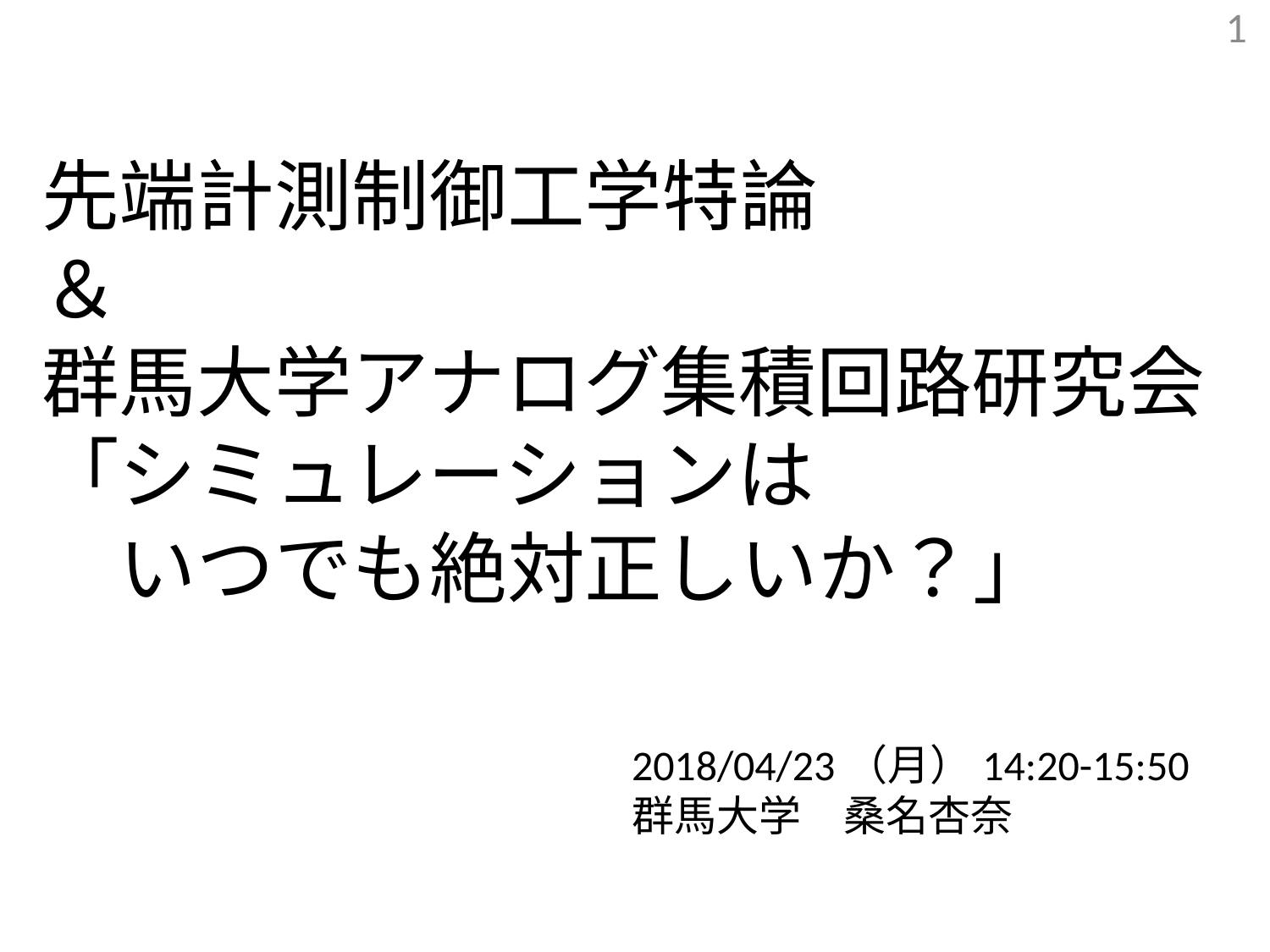

1
先端計測制御工学特論
＆
群馬大学アナログ集積回路研究会
「シミュレーションは
　いつでも絶対正しいか？」
2018/04/23（月）14:20-15:50
群馬大学　桑名杏奈